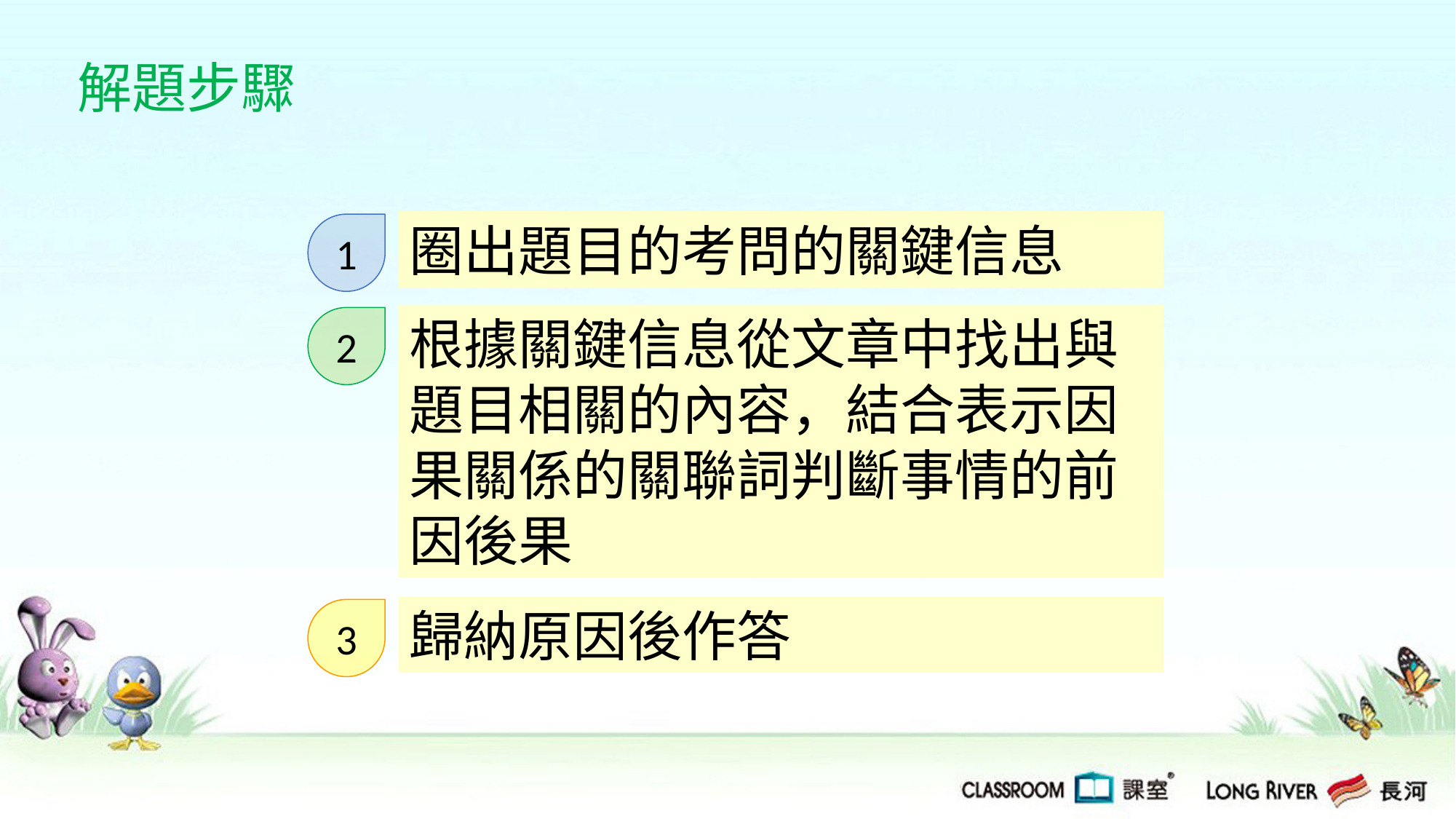

解題步驟
圈出題目的考問的關鍵信息
1
根據關鍵信息從文章中找出與題目相關的內容，結合表示因果關係的關聯詞判斷事情的前因後果
2
歸納原因後作答
3